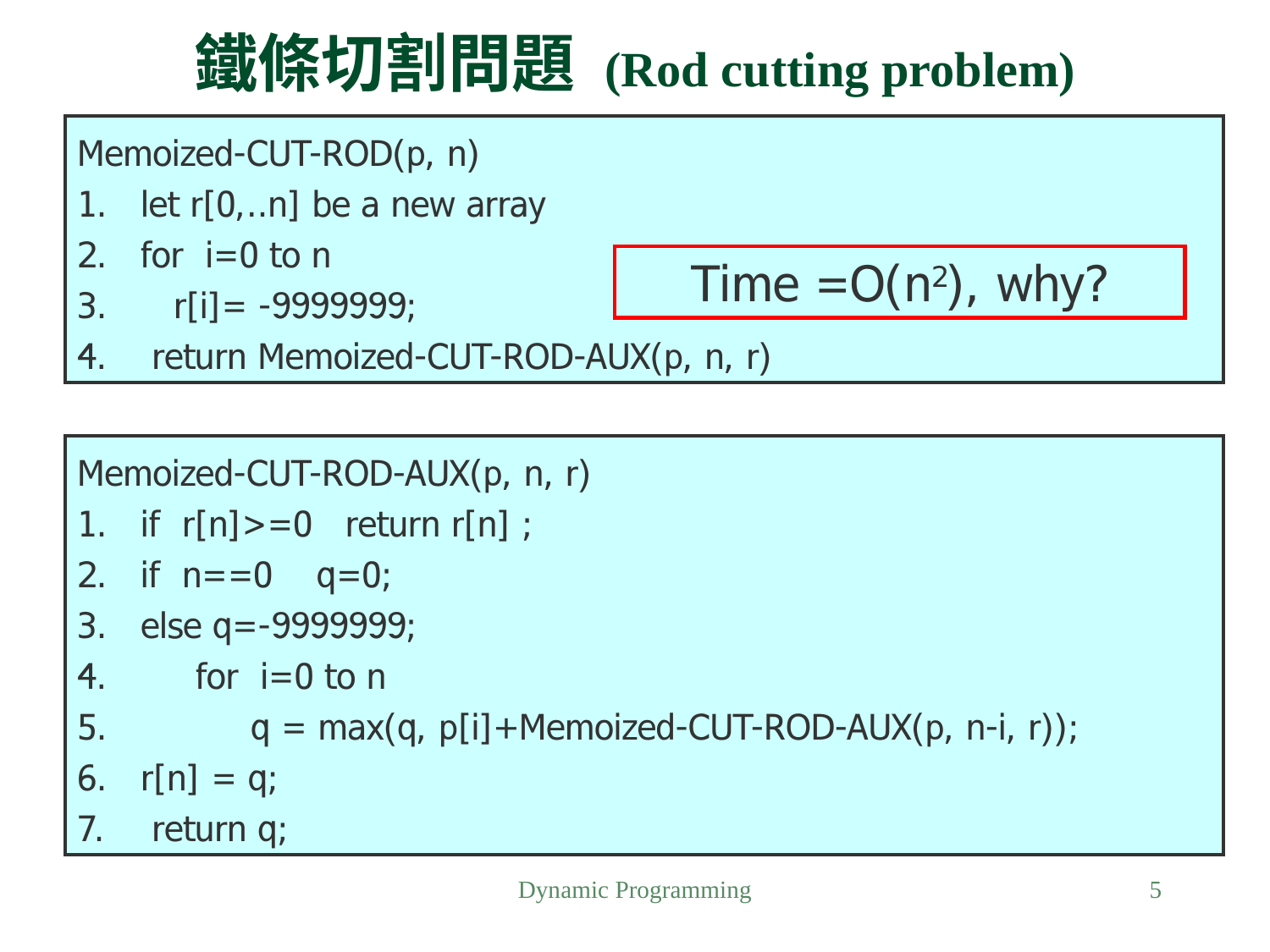

# 鐵條切割問題 (Rod cutting problem)
Memoized-CUT-ROD(p, n)
let r[0,..n] be a new array
for  i=0 to n
   r[i]= -9999999;
 return Memoized-CUT-ROD-AUX(p, n, r)
Time =O(n2), why?
Memoized-CUT-ROD-AUX(p, n, r)
if  r[n]>=0   return r[n] ;
if  n==0    q=0;
else q=-9999999;
     for  i=0 to n
          q = max(q, p[i]+Memoized-CUT-ROD-AUX(p, n-i, r));
r[n] = q;
 return q;
Dynamic Programming
5